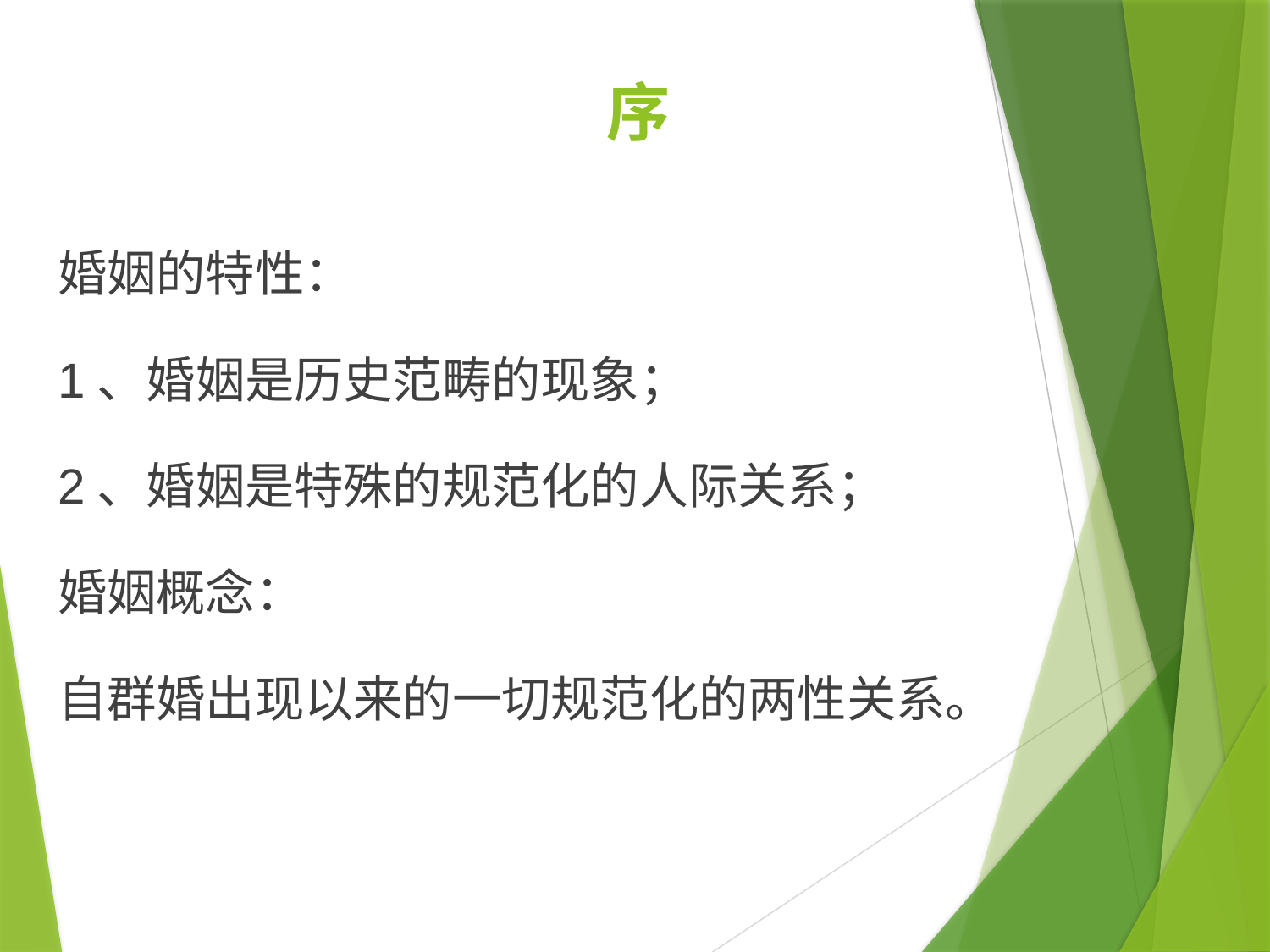

# 序
婚姻的特性：
1、婚姻是历史范畴的现象；
2、婚姻是特殊的规范化的人际关系；
婚姻概念：
自群婚出现以来的一切规范化的两性关系。